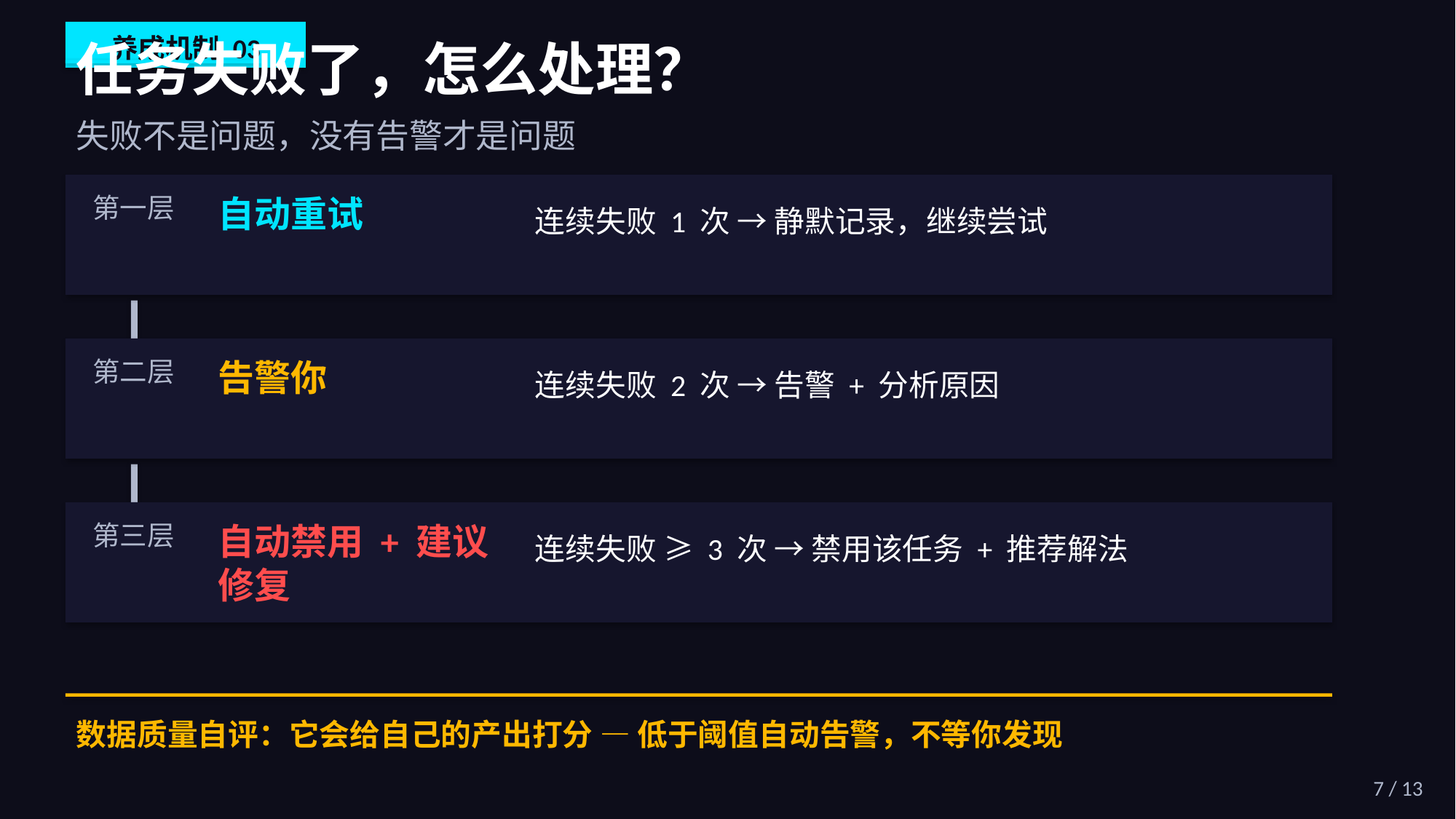

养成机制 03
任务失败了，怎么处理？

失败不是问题，没有告警才是问题

第一层
自动重试
连续失败 1 次 → 静默记录，继续尝试

第二层
告警你
连续失败 2 次 → 告警 + 分析原因

第三层
自动禁用 + 建议修复
连续失败 ≥ 3 次 → 禁用该任务 + 推荐解法

数据质量自评：它会给自己的产出打分 — 低于阈值自动告警，不等你发现
7 / 13